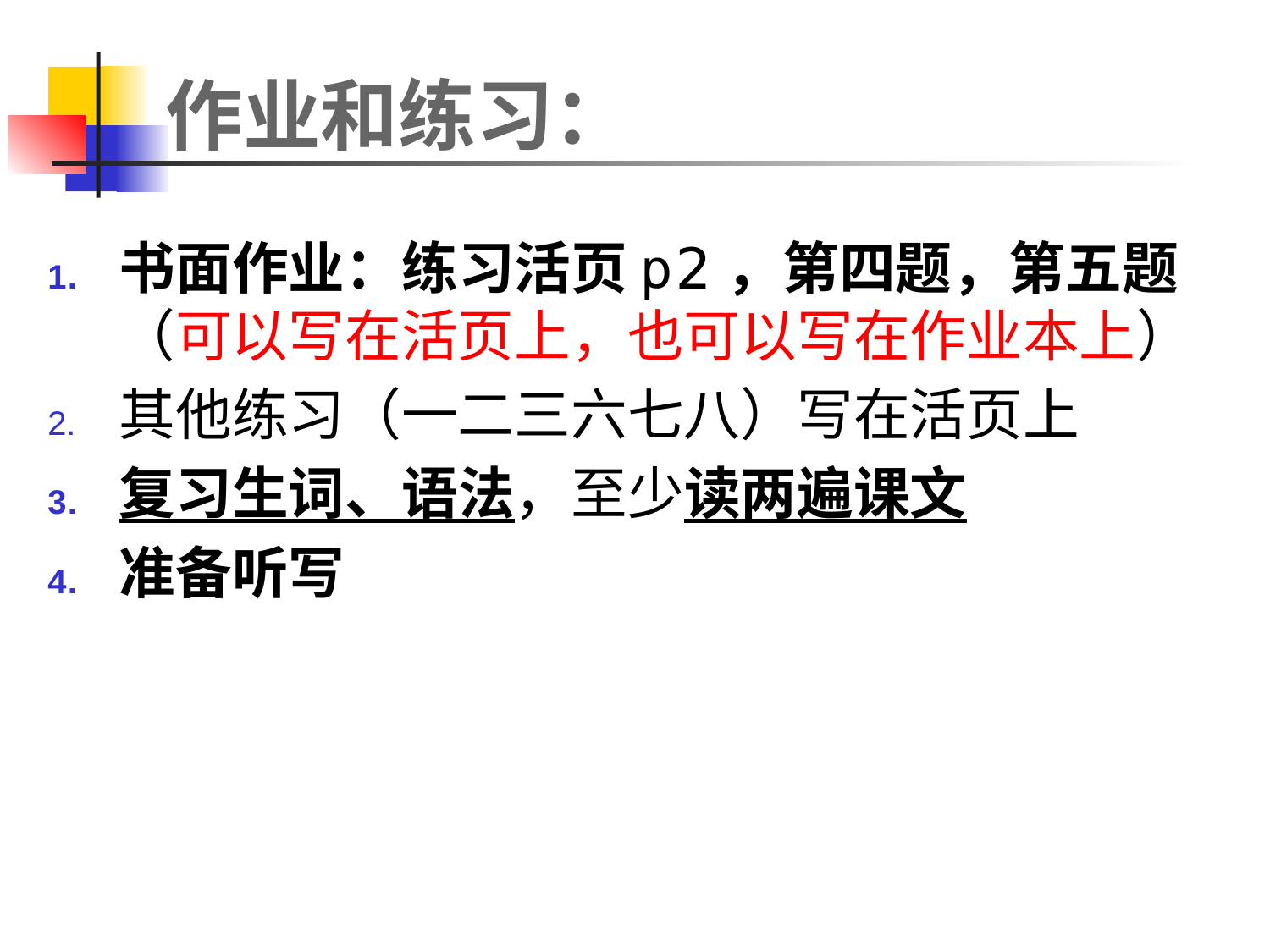

# 作业和练习：
书面作业：练习活页p2，第四题，第五题    （可以写在活页上，也可以写在作业本上）
其他练习（一二三六七八）写在活页上
复习生词、语法，至少读两遍课文
准备听写